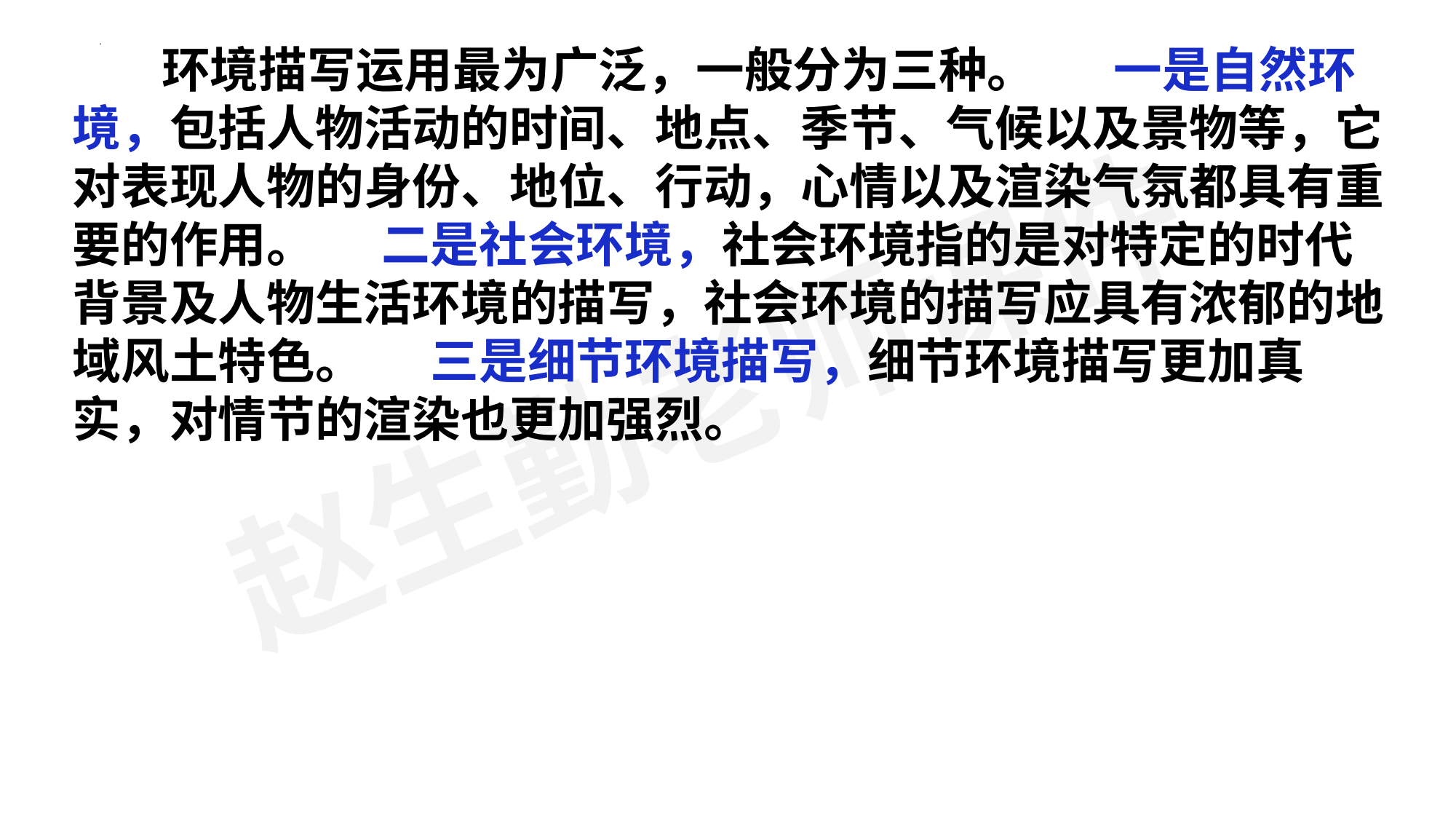

环境描写运用最为广泛，一般分为三种。       一是自然环境，包括人物活动的时间、地点、季节、气候以及景物等，它对表现人物的身份、地位、行动，心情以及渲染气氛都具有重要的作用。      二是社会环境，社会环境指的是对特定的时代背景及人物生活环境的描写，社会环境的描写应具有浓郁的地域风土特色。      三是细节环境描写，细节环境描写更加真实，对情节的渲染也更加强烈。